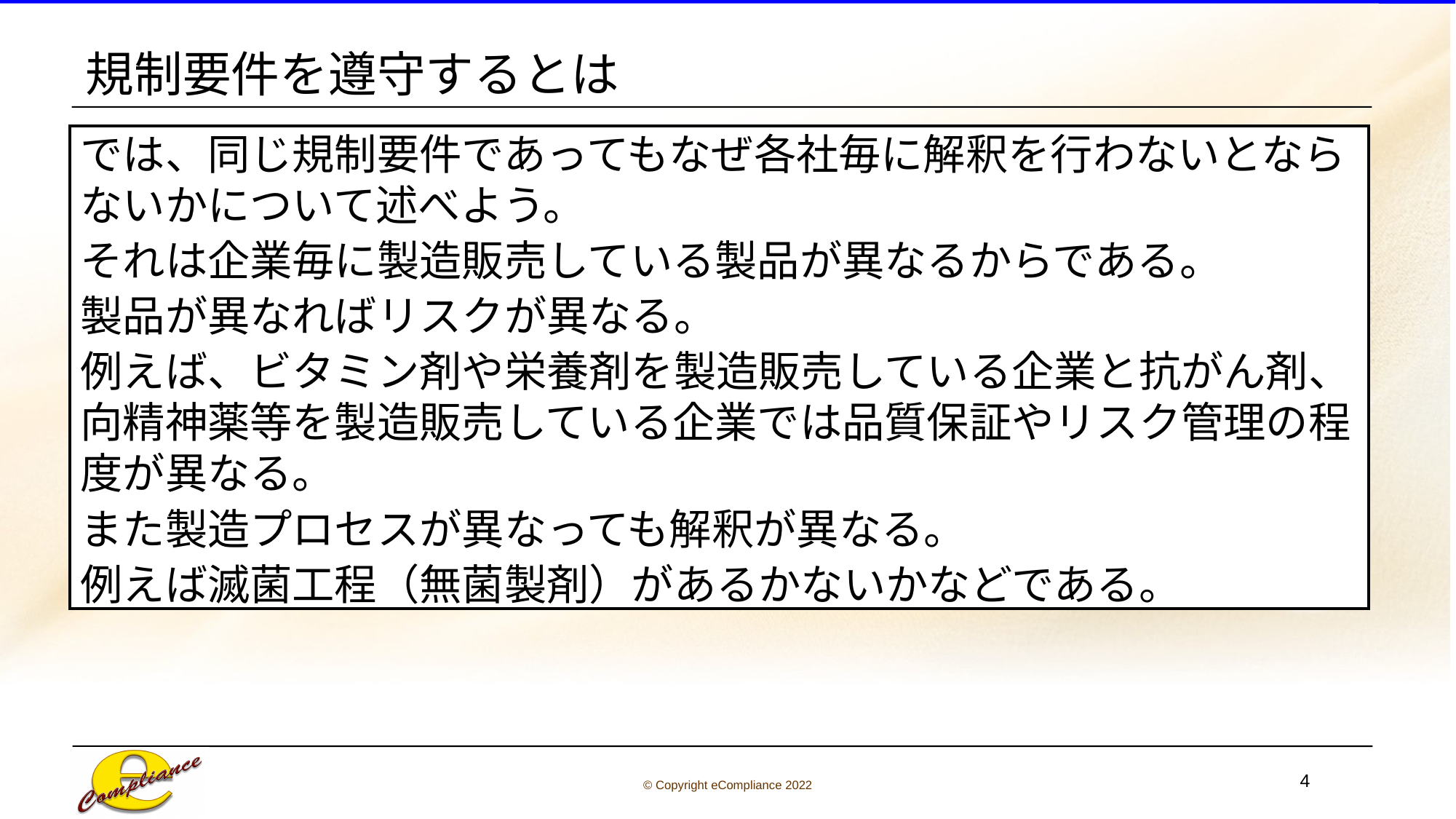

# 規制要件を遵守するとは
では、同じ規制要件であってもなぜ各社毎に解釈を行わないとならないかについて述べよう。
それは企業毎に製造販売している製品が異なるからである。
製品が異なればリスクが異なる。
例えば、ビタミン剤や栄養剤を製造販売している企業と抗がん剤、向精神薬等を製造販売している企業では品質保証やリスク管理の程度が異なる。
また製造プロセスが異なっても解釈が異なる。
例えば滅菌工程（無菌製剤）があるかないかなどである。